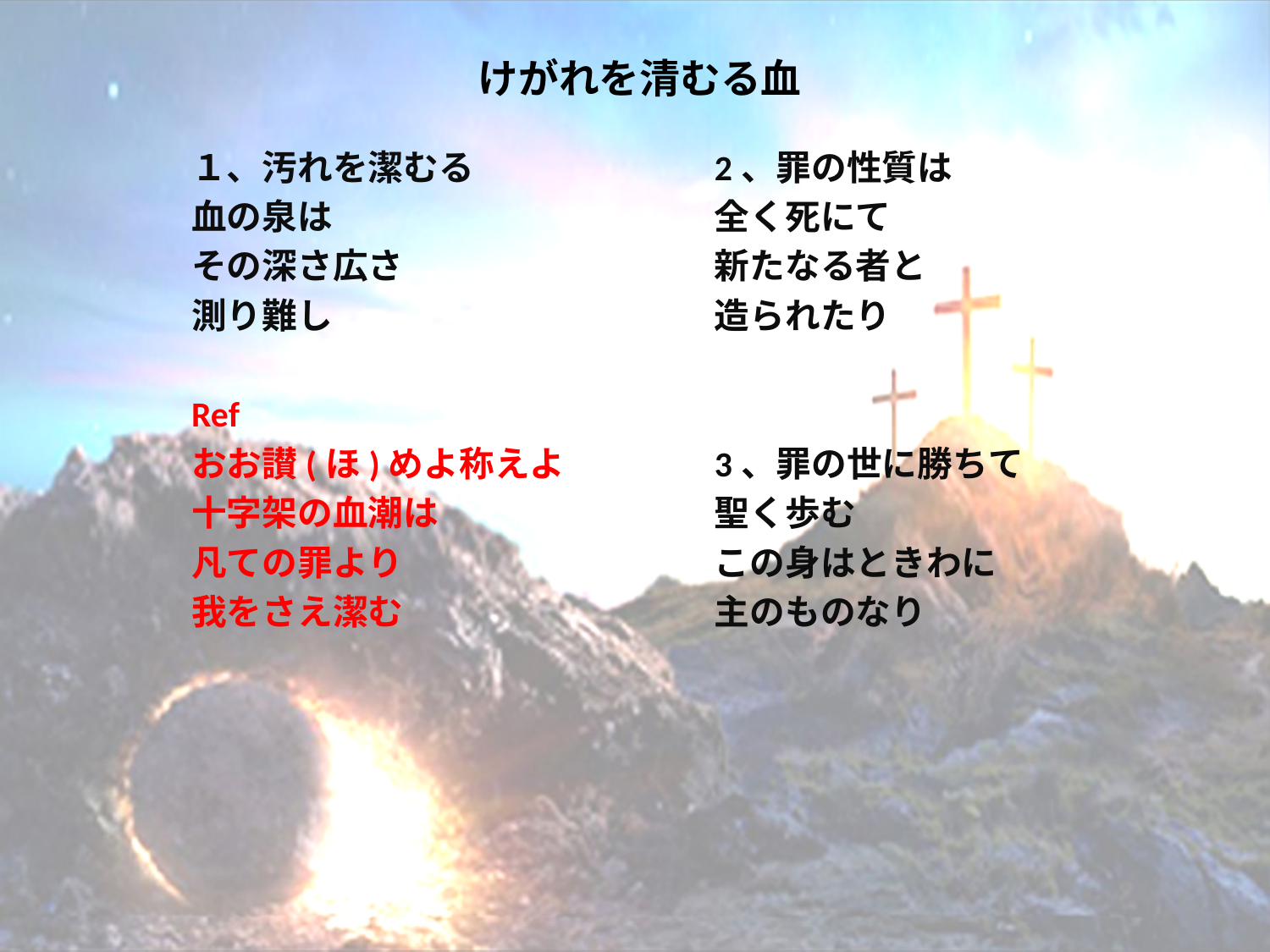

# けがれを清むる血
１、汚れを潔むる
血の泉は
その深さ広さ
測り難し

Ref
おお讃(ほ)めよ称えよ
十字架の血潮は
凡ての罪より
我をさえ潔む

2、罪の性質は
全く死にて
新たなる者と
造られたり

3、罪の世に勝ちて
聖く歩む
この身はときわに
主のものなり